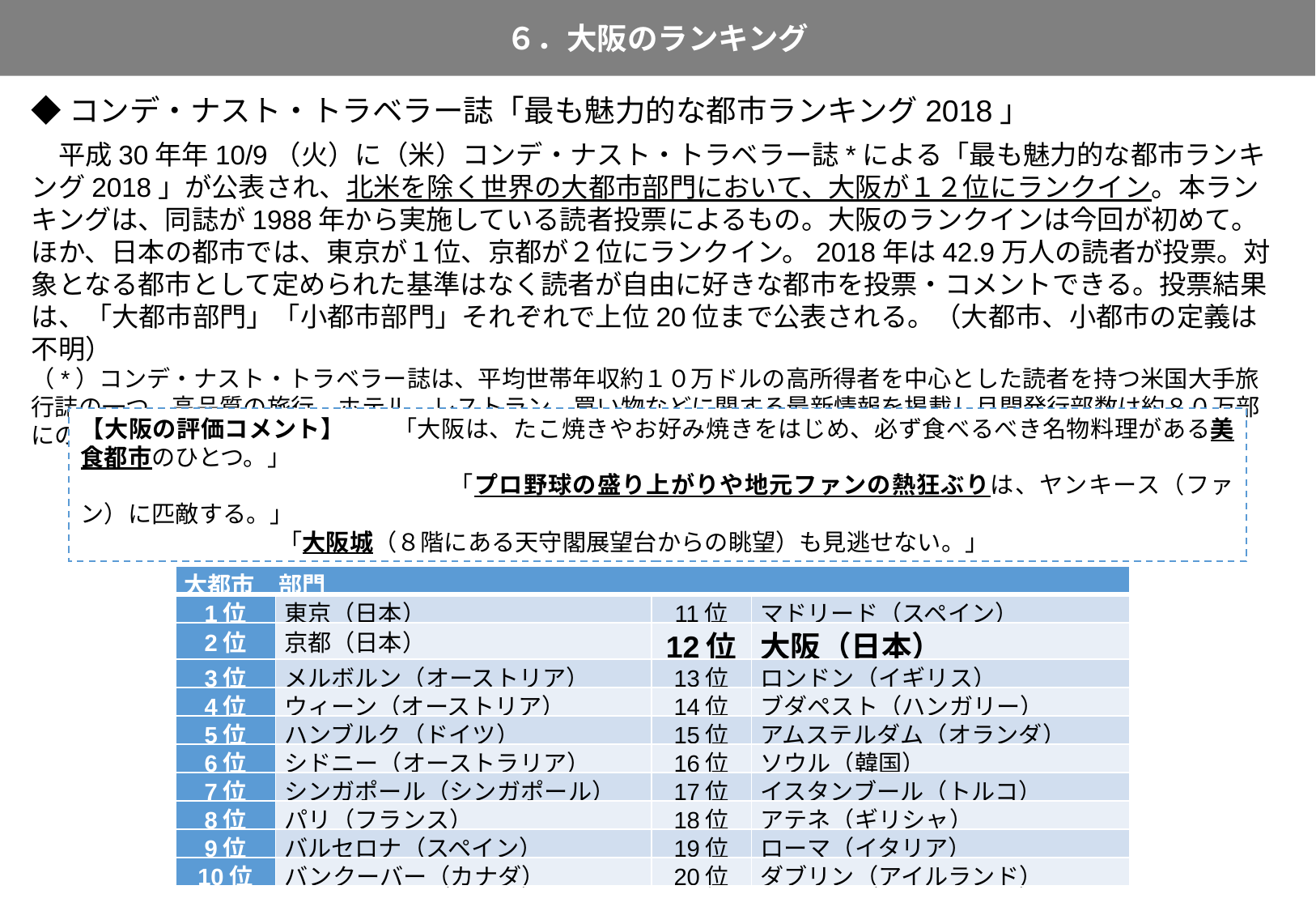

６．大阪のランキング
11
◆コンデ・ナスト・トラベラー誌「最も魅力的な都市ランキング2018」
　平成30年年10/9（火）に（米）コンデ・ナスト・トラベラー誌*による「最も魅力的な都市ランキング2018」が公表され、北米を除く世界の大都市部門において、大阪が１２位にランクイン。本ランキングは、同誌が1988年から実施している読者投票によるもの。大阪のランクインは今回が初めて。ほか、日本の都市では、東京が１位、京都が２位にランクイン。2018年は42.9万人の読者が投票。対象となる都市として定められた基準はなく読者が自由に好きな都市を投票・コメントできる。投票結果は、「大都市部門」「小都市部門」それぞれで上位20位まで公表される。（大都市、小都市の定義は不明）
（*）コンデ・ナスト・トラベラー誌は、平均世帯年収約１０万ドルの高所得者を中心とした読者を持つ米国大手旅行誌の一つ。高品質の旅行、ホテル、レストラン、買い物などに関する最新情報を掲載し月間発行部数は約８０万部にのぼる。
【大阪の評価コメント】　　「大阪は、たこ焼きやお好み焼きをはじめ、必ず食べるべき名物料理がある美食都市のひとつ。」
　　　　　　　　　　　　 　　「プロ野球の盛り上がりや地元ファンの熱狂ぶりは、ヤンキース（ファン）に匹敵する。」
                        　　「大阪城（８階にある天守閣展望台からの眺望）も見逃せない。」
| 大都市　部門 |  |  |  |
| --- | --- | --- | --- |
| 1位 | 東京（日本） | 11位 | マドリード（スペイン） |
| 2位 | 京都（日本） | 12位 | 大阪（日本） |
| 3位 | メルボルン（オーストリア） | 13位 | ロンドン（イギリス） |
| 4位 | ウィーン（オーストリア） | 14位 | ブダペスト（ハンガリー） |
| 5位 | ハンブルク（ドイツ） | 15位 | アムステルダム（オランダ） |
| 6位 | シドニー（オーストラリア） | 16位 | ソウル（韓国） |
| 7位 | シンガポール（シンガポール） | 17位 | イスタンブール（トルコ） |
| 8位 | パリ（フランス） | 18位 | アテネ（ギリシャ） |
| 9位 | バルセロナ（スペイン） | 19位 | ローマ（イタリア） |
| 10位 | バンクーバー（カナダ） | 20位 | ダブリン（アイルランド） |